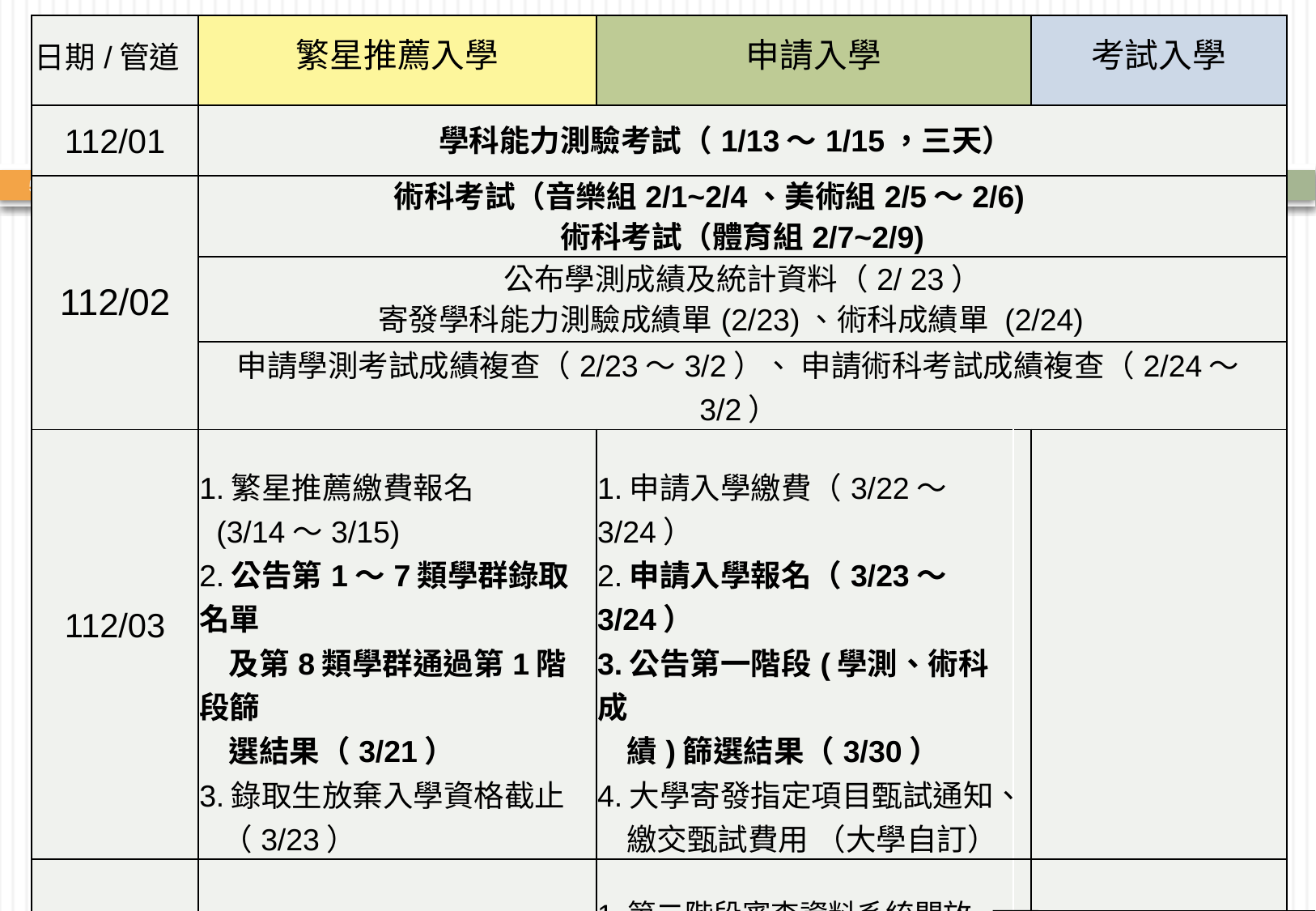

| 日期/管道 | 繁星推薦入學 | 申請入學 |  | 考試入學 |
| --- | --- | --- | --- | --- |
| 112/01 | 學科能力測驗考試（1/13～1/15，三天） |  |  |  |
| 112/02 | 術科考試（音樂組2/1~2/4、美術組2/5～2/6) 術科考試（體育組2/7~2/9) |  |  |  |
|  | 公布學測成績及統計資料（2/ 23） 寄發學科能力測驗成績單(2/23)、術科成績單 (2/24) |  |  |  |
|  | 申請學測考試成績複查（2/23～3/2）、 申請術科考試成績複查（2/24～3/2） |  |  |  |
| 112/03 | 1.繁星推薦繳費報名 (3/14～3/15) 2.公告第1～7類學群錄取名單 及第8類學群通過第1階段篩 選結果（3/21） 3.錄取生放棄入學資格截止 （3/23） | 1.申請入學繳費（3/22～3/24） 2.申請入學報名（3/23～3/24） 3.公告第一階段(學測、術科成 績)篩選結果（3/30） 4.大學寄發指定項目甄試通知、 繳交甄試費用 （大學自訂） |  |  |
| 112/04 |  | 1.第二階段審查資料系統開放(測試練習版，系統內為學生高一高二共四學期學習歷程資料) |  | 發售分發入學相關資訊(4/14) |
58